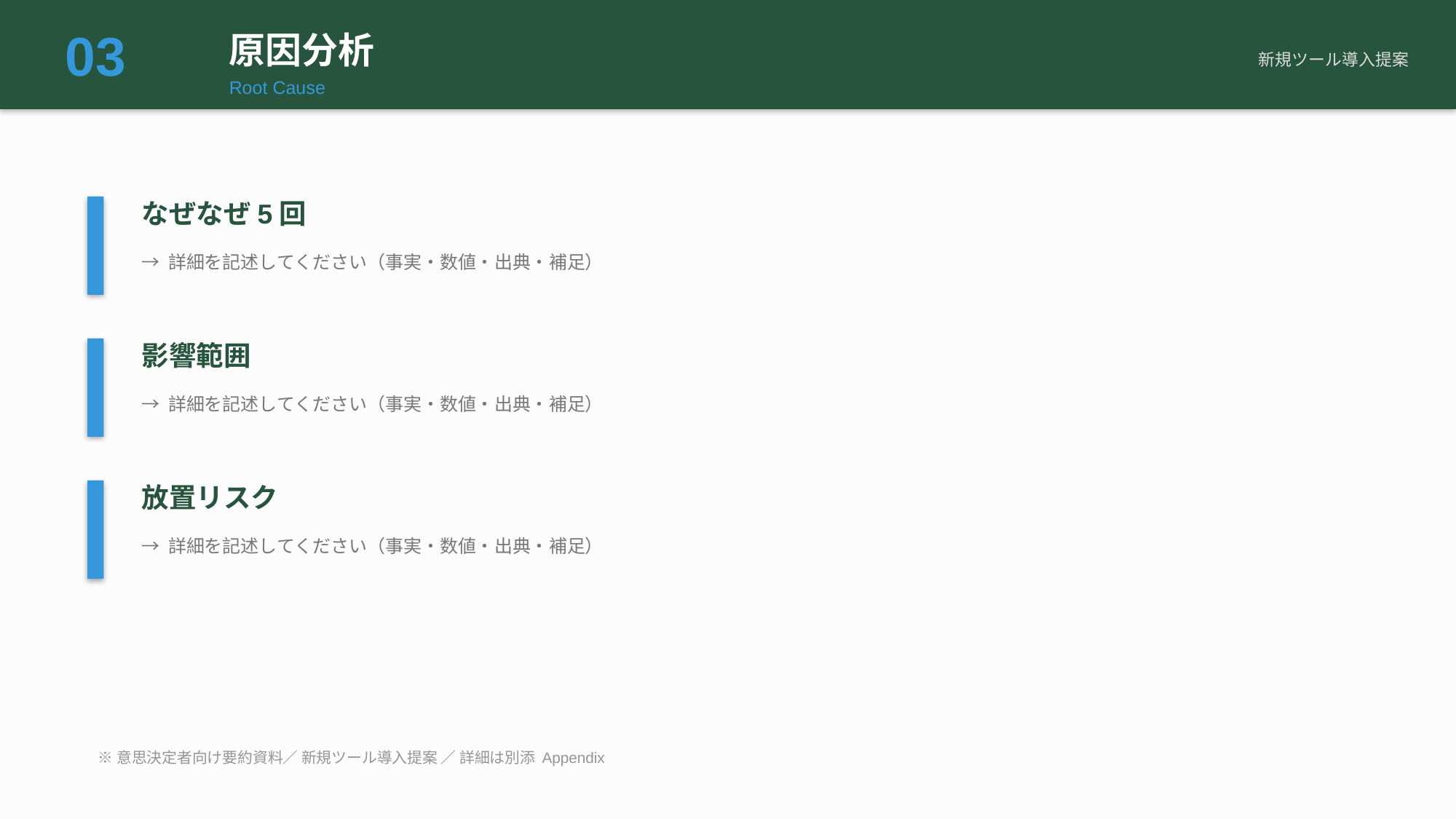

03
原因分析
新規ツール導入提案
Root Cause
なぜなぜ5回

→ 詳細を記述してください（事実・数値・出典・補足）
影響範囲

→ 詳細を記述してください（事実・数値・出典・補足）
放置リスク

→ 詳細を記述してください（事実・数値・出典・補足）
※意思決定者向け要約資料／ 新規ツール導入提案 ／ 詳細は別添 Appendix